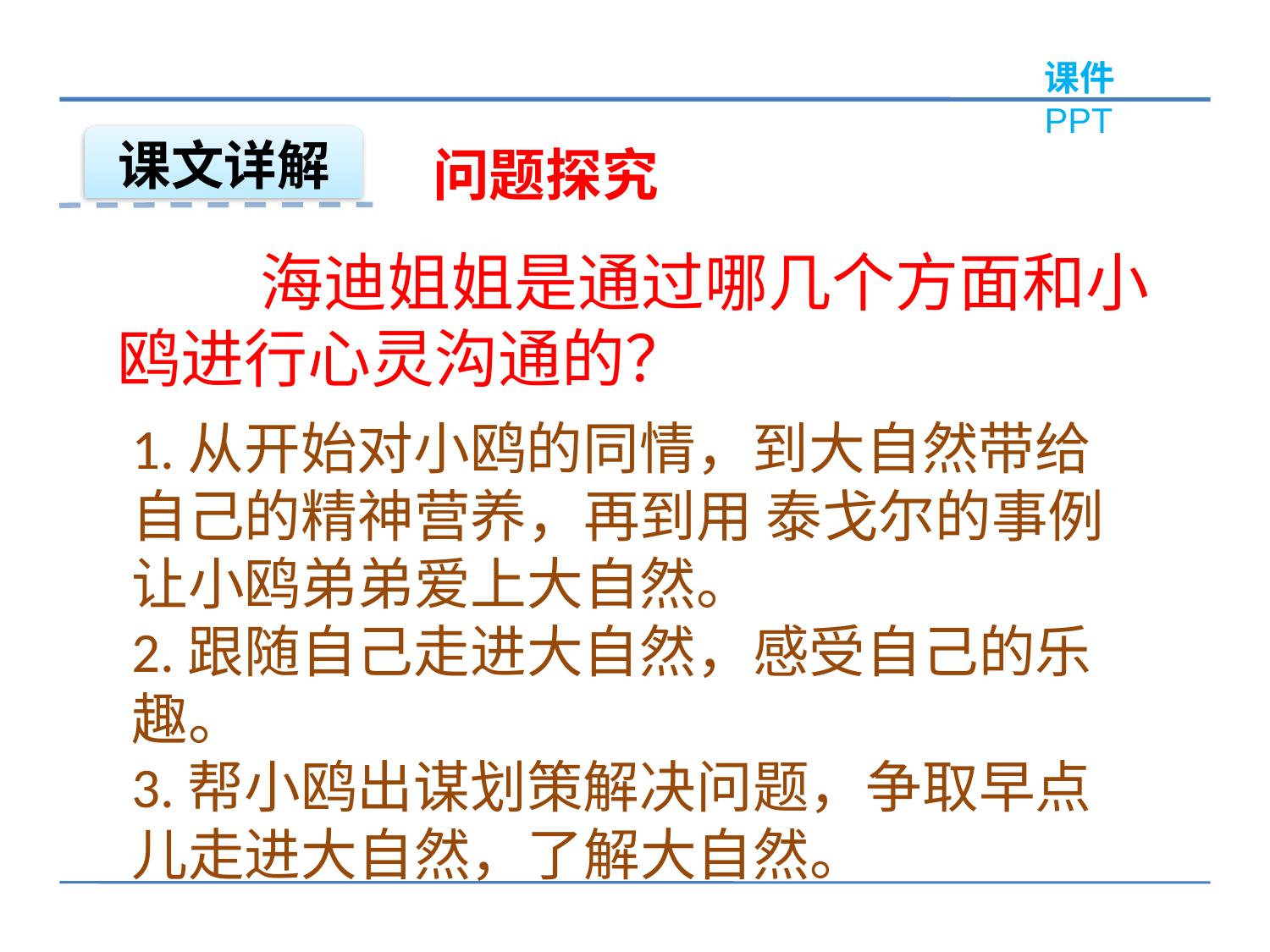

课件PPT
课文详解
问题探究
         海迪姐姐是通过哪几个方面和小鸥进行心灵沟通的？
1.从开始对小鸥的同情，到大自然带给自己的精神营养，再到用 泰戈尔的事例让小鸥弟弟爱上大自然。
2.跟随自己走进大自然，感受自己的乐趣。
3.帮小鸥出谋划策解决问题，争取早点儿走进大自然，了解大自然。